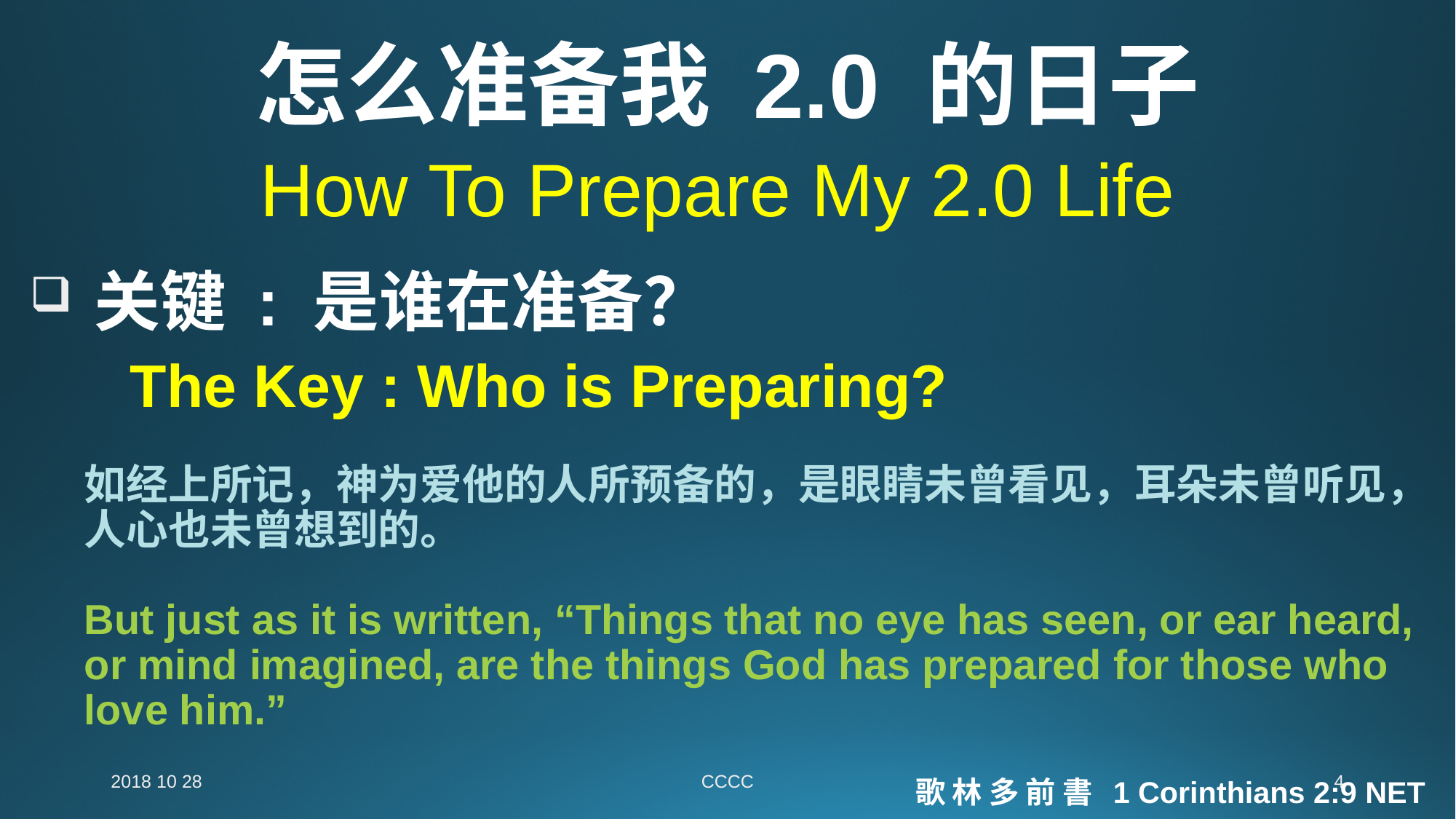

# 怎么准备我 2.0 的日子 How To Prepare My 2.0 Life
 关键 : 是谁在准备？
      The Key : Who is Preparing?

如经上所记，神为爱他的人所预备的，是眼睛未曾看见，耳朵未曾听见，人心也未曾想到的。

But just as it is written, “Things that no eye has seen, or ear heard, or mind imagined, are the things God has prepared for those who love him.”

歌 林 多 前 書  1 Corinthians 2:9 NET
2018 10 28
CCCC
4